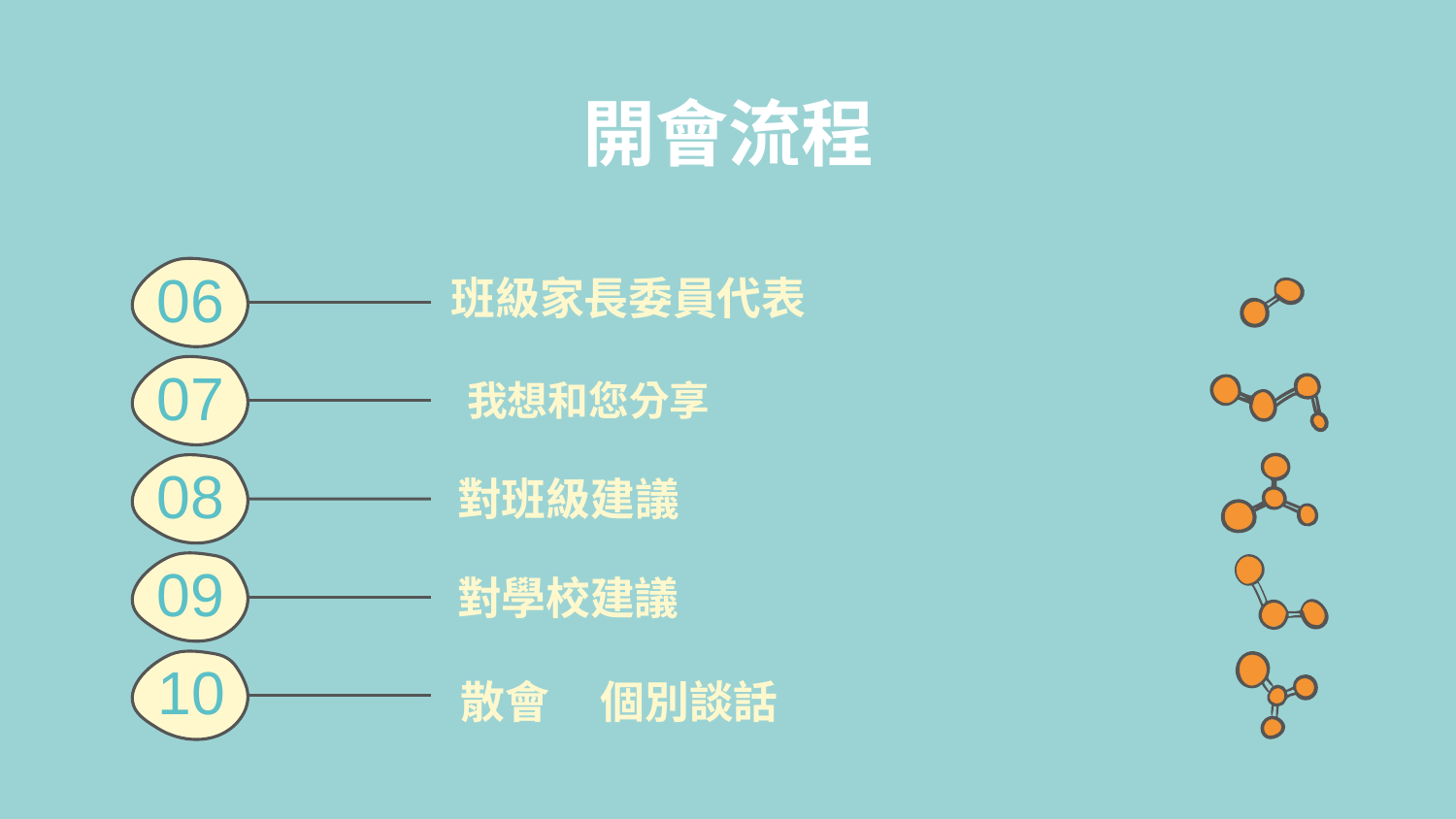

# 開會流程

班級家長委員代表

06

我想和您分享
07

08
對班級建議

09
對學校建議

10
散會     個別談話